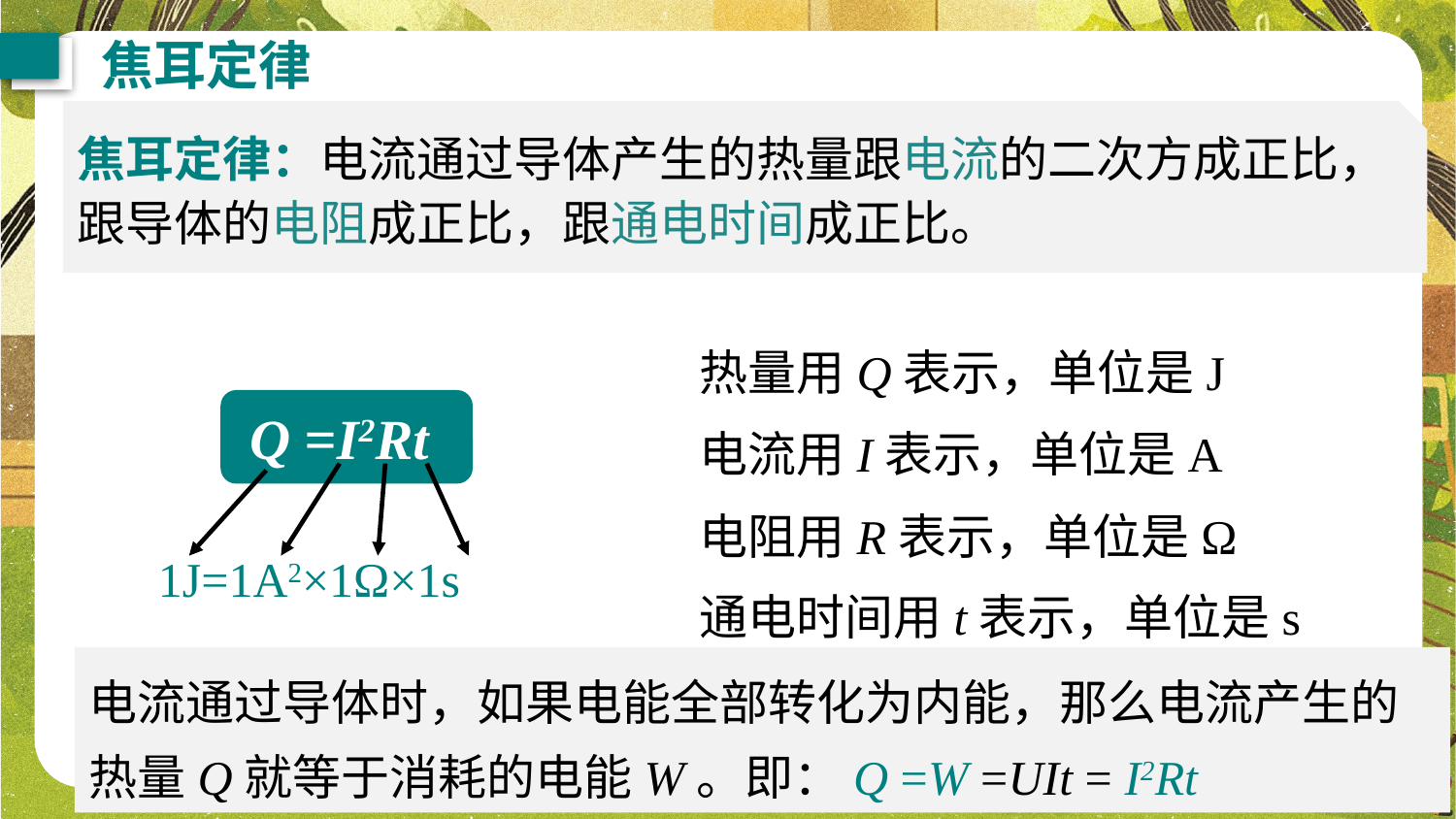

焦耳定律

焦耳定律：电流通过导体产生的热量跟电流的二次方成正比，跟导体的电阻成正比，跟通电时间成正比。
热量用Q表示，单位是J
电流用I表示，单位是A
电阻用R表示，单位是Ω
通电时间用t表示，单位是s

Q =I2Rt

1J=1A2×1Ω×1s
电流通过导体时，如果电能全部转化为内能，那么电流产生的热量Q就等于消耗的电能W。即：Q =W =UIt = I2Rt